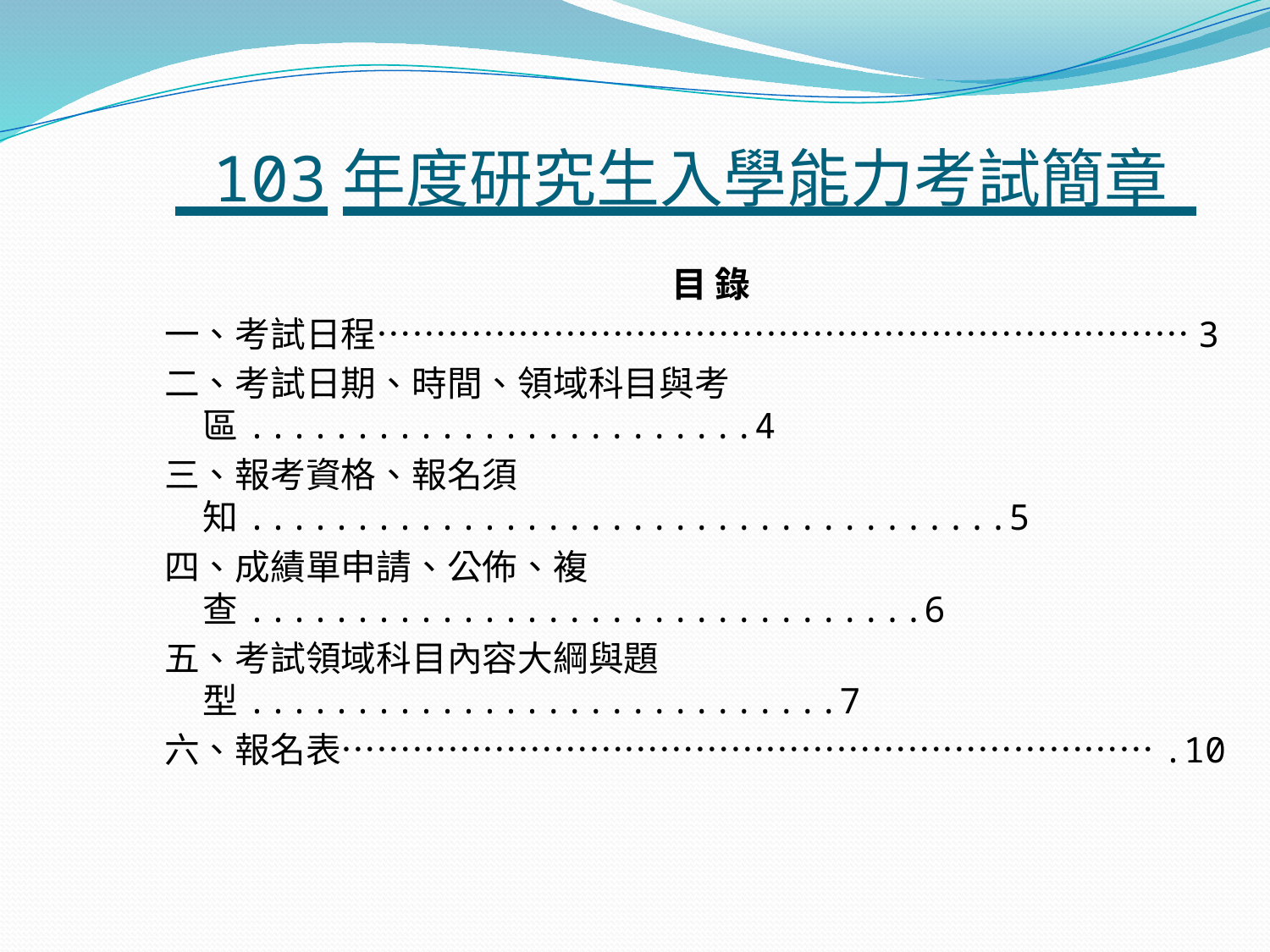

# 103年度研究生入學能力考試簡章
目 錄
一、考試日程……………………………………………………………3
二、考試日期、時間、領域科目與考區........................4
三、報考資格、報名須知....................................5
四、成績單申請、公佈、複查................................6
五、考試領域科目內容大綱與題型............................7
六、報名表…………………………………………………………….10